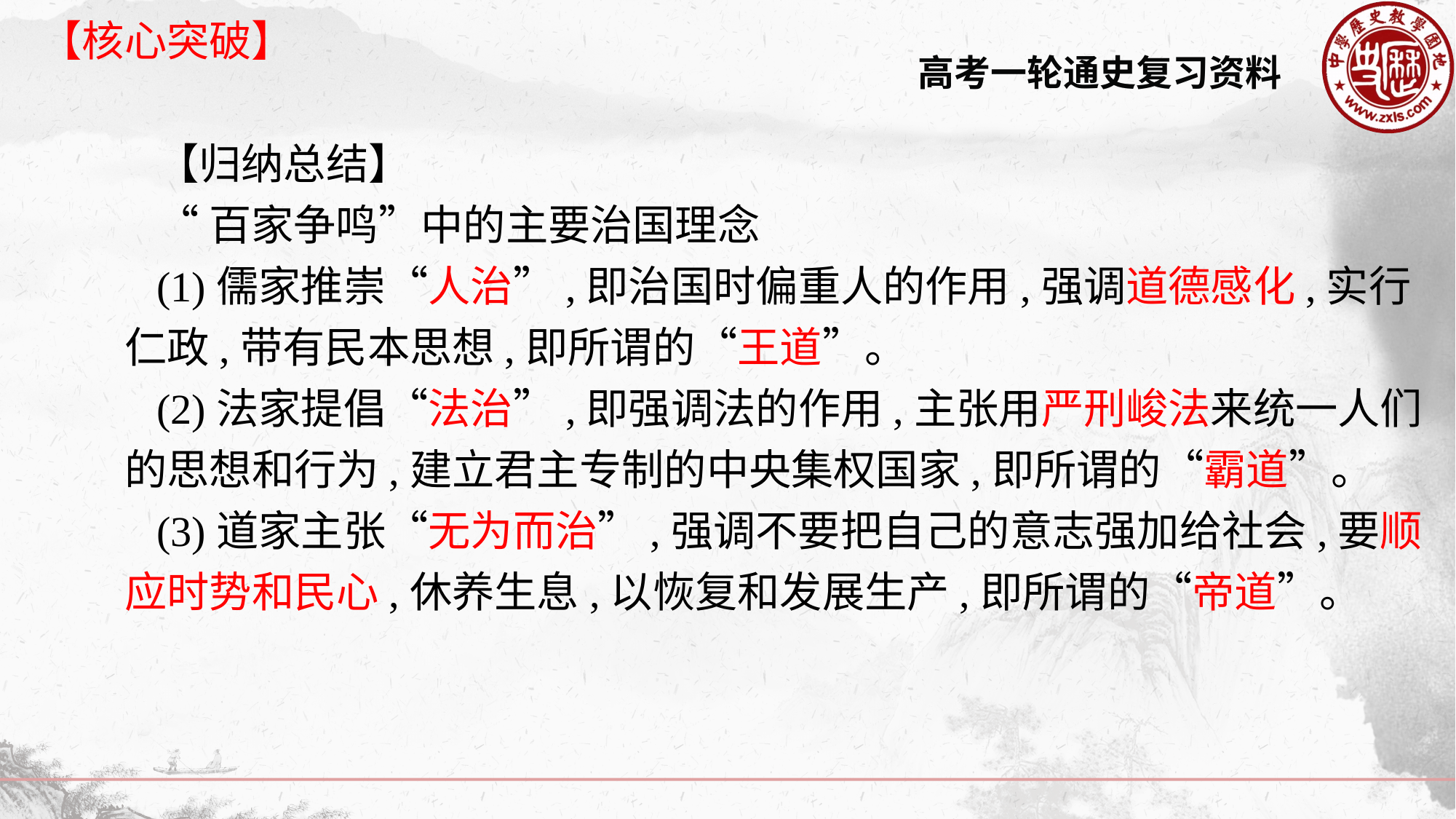

【核心突破】
【归纳总结】
“百家争鸣”中的主要治国理念
(1)儒家推崇“人治”,即治国时偏重人的作用,强调道德感化,实行仁政,带有民本思想,即所谓的“王道”。
(2)法家提倡“法治”,即强调法的作用,主张用严刑峻法来统一人们的思想和行为,建立君主专制的中央集权国家,即所谓的“霸道”。
(3)道家主张“无为而治”,强调不要把自己的意志强加给社会,要顺应时势和民心,休养生息,以恢复和发展生产,即所谓的“帝道”。